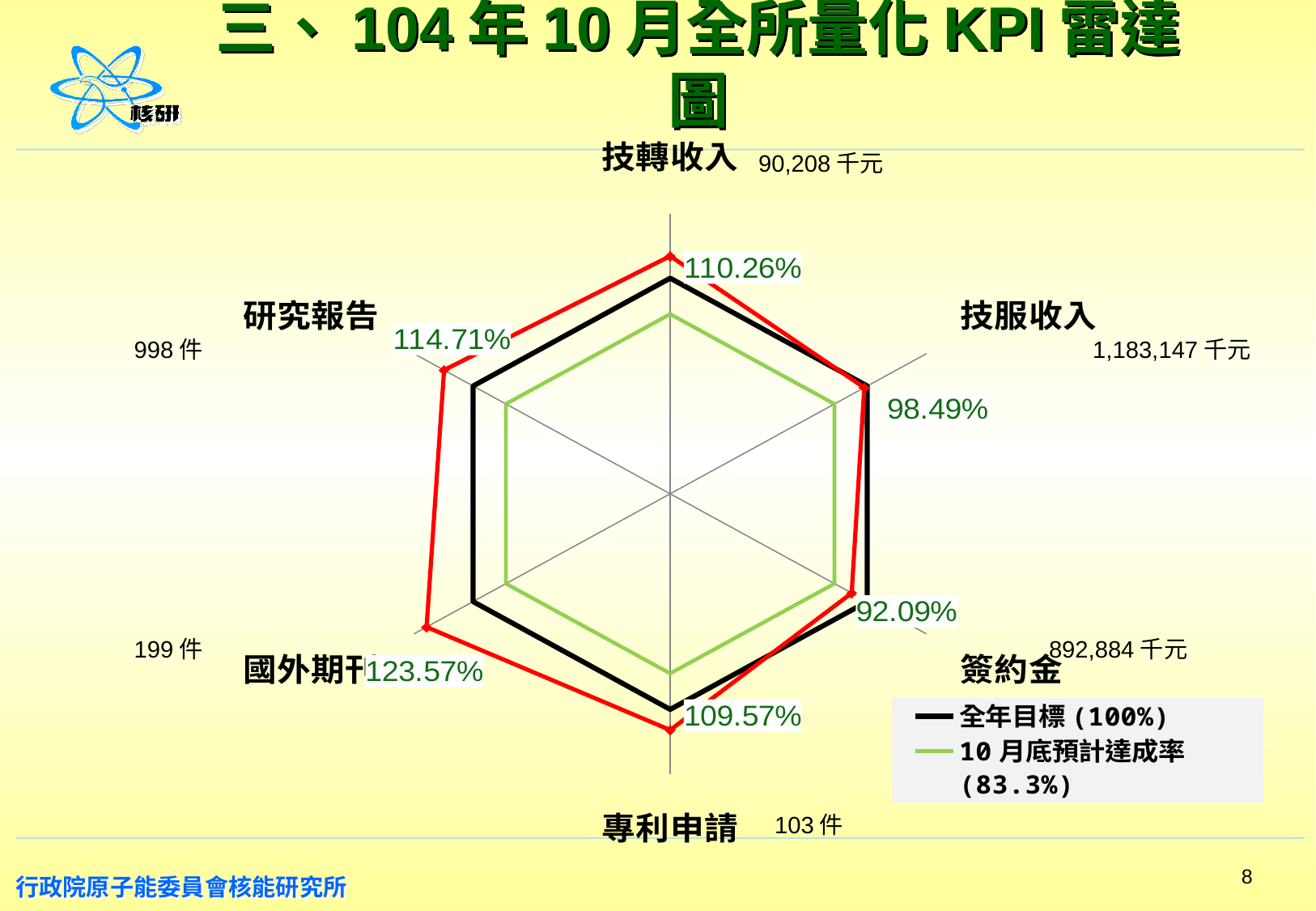

三、104年10月全所量化KPI雷達圖

[unsupported chart]

90,208千元
998件
1,183,147千元
892,884千元
199件
103件
8